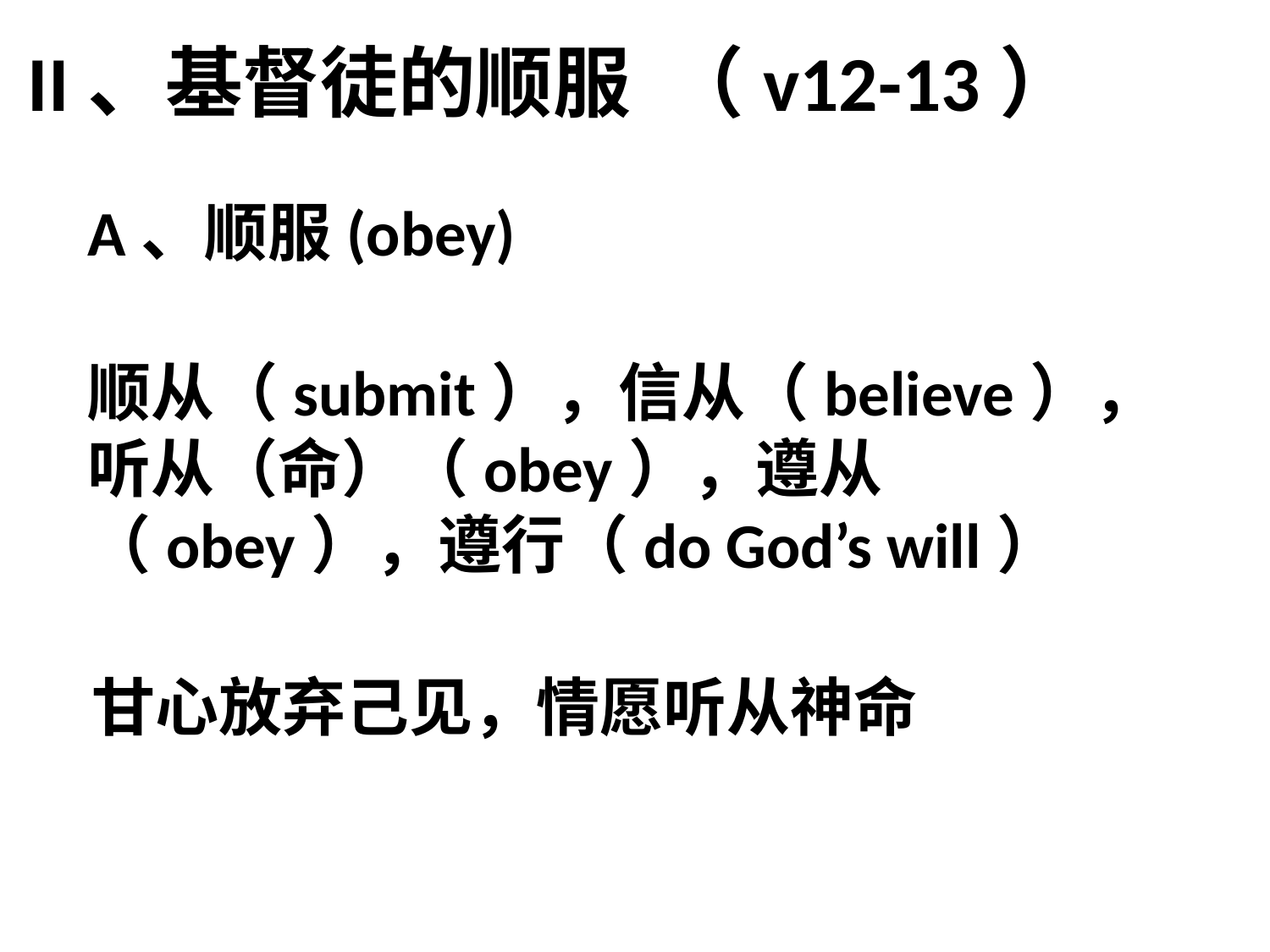

# II、基督徒的顺服  （v12-13）
A、顺服(obey)
顺从（submit），信从（believe），听从（命）（obey），遵从（obey），遵行（do God’s will）
甘心放弃己见，情愿听从神命